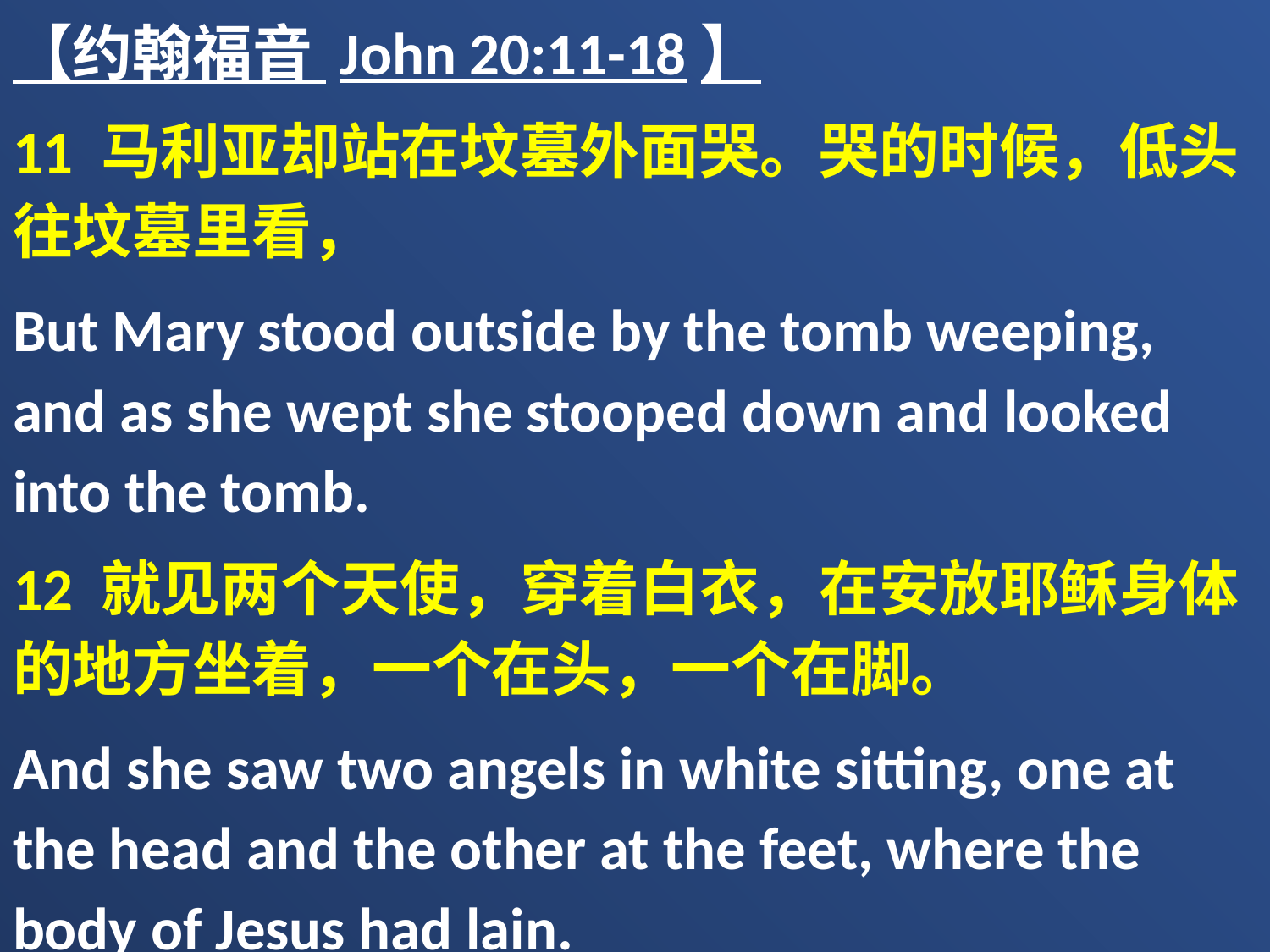

【约翰福音 John 20:11-18】
11 马利亚却站在坟墓外面哭。哭的时候，低头往坟墓里看，
But Mary stood outside by the tomb weeping, and as she wept she stooped down and looked into the tomb.
12 就见两个天使，穿着白衣，在安放耶稣身体的地方坐着，一个在头，一个在脚。
And she saw two angels in white sitting, one at the head and the other at the feet, where the body of Jesus had lain.